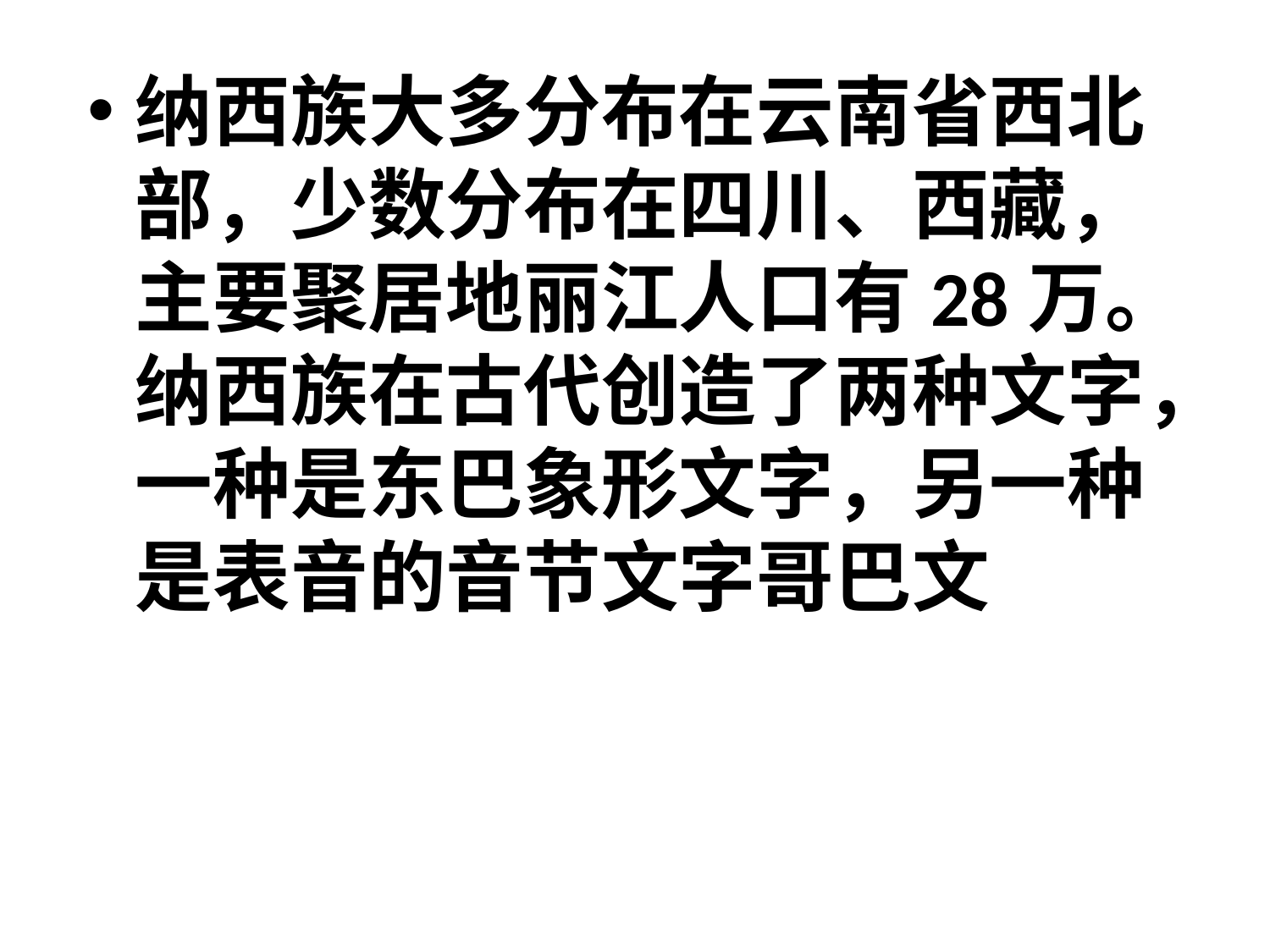

纳西族大多分布在云南省西北部，少数分布在四川、西藏，主要聚居地丽江人口有28万。纳西族在古代创造了两种文字，一种是东巴象形文字，另一种是表音的音节文字哥巴文